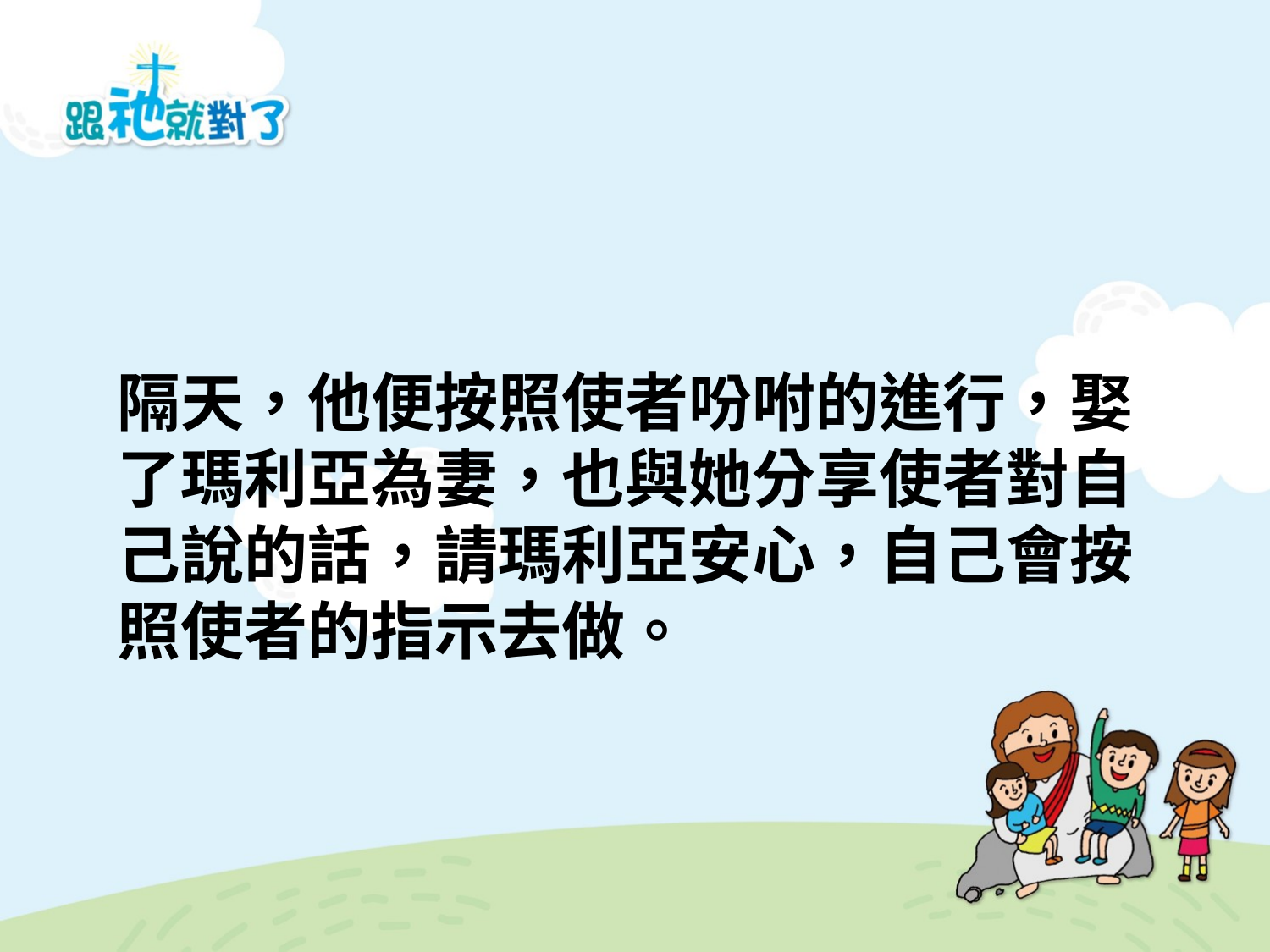

隔天，他便按照使者吩咐的進行，娶了瑪利亞為妻，也與她分享使者對自己說的話，請瑪利亞安心，自己會按照使者的指示去做。